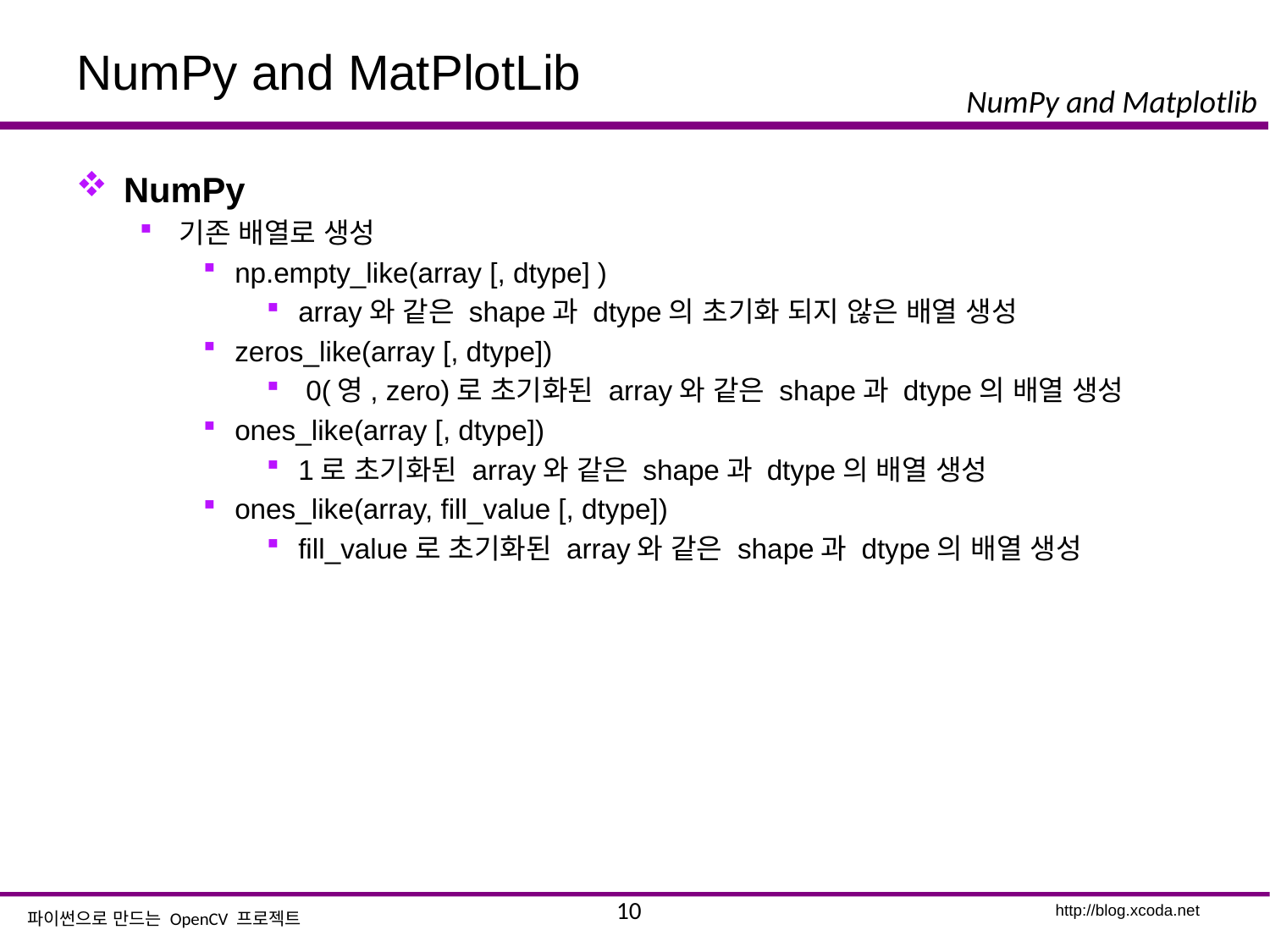

# NumPy and MatPlotLib
NumPy
기존 배열로 생성
np.empty_like(array [, dtype] )
array와 같은 shape과 dtype의 초기화 되지 않은 배열 생성
zeros_like(array [, dtype])
 0(영, zero)로 초기화된 array와 같은 shape과 dtype의 배열 생성
ones_like(array [, dtype])
1로 초기화된 array와 같은 shape과 dtype의 배열 생성
ones_like(array, fill_value [, dtype])
fill_value로 초기화된 array와 같은 shape과 dtype의 배열 생성